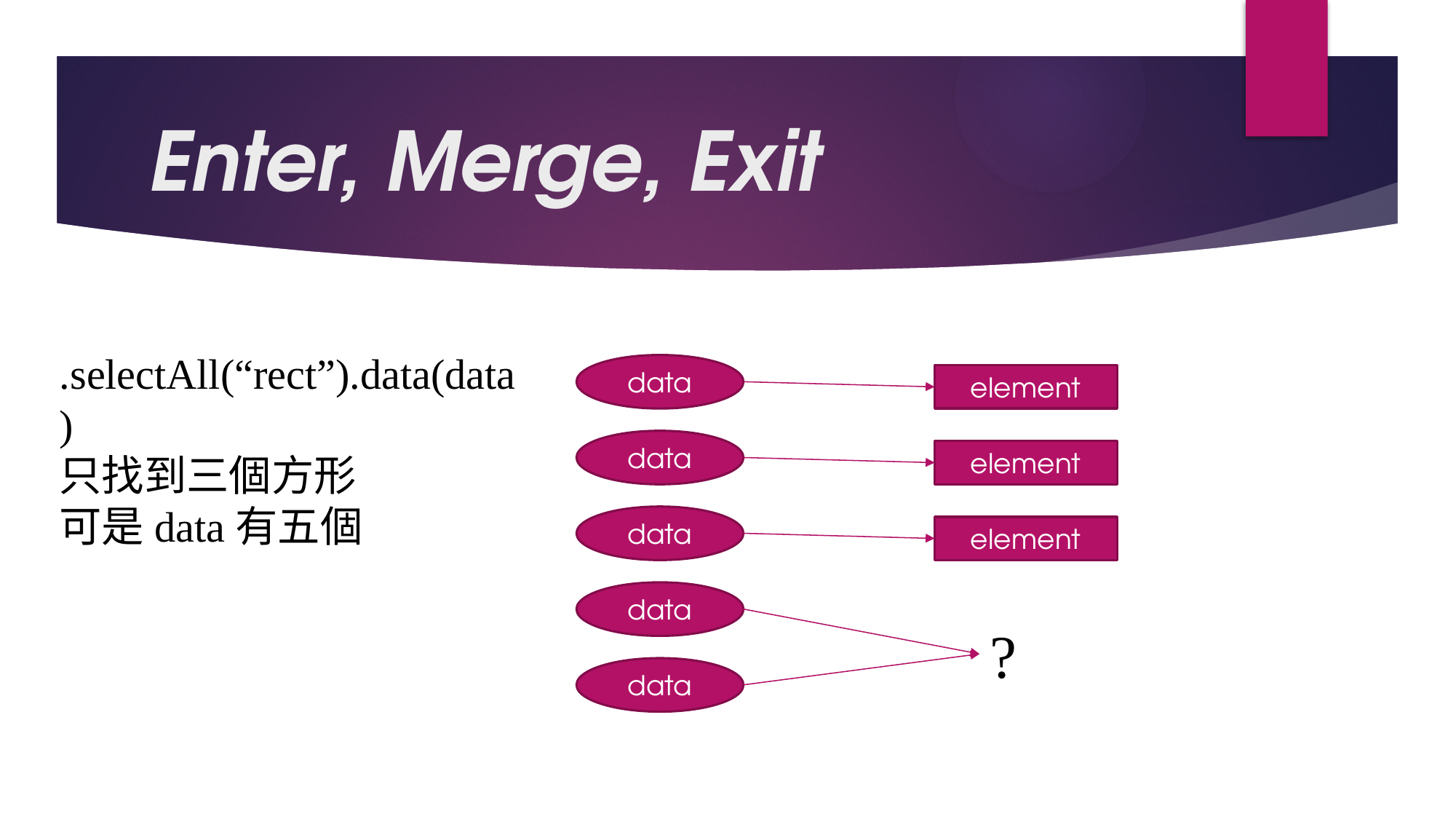

# Enter, Merge, Exit
.selectAll(“rect”).data(data)
只找到三個方形
可是data有五個
data
element
data
element
data
element
data
?
data